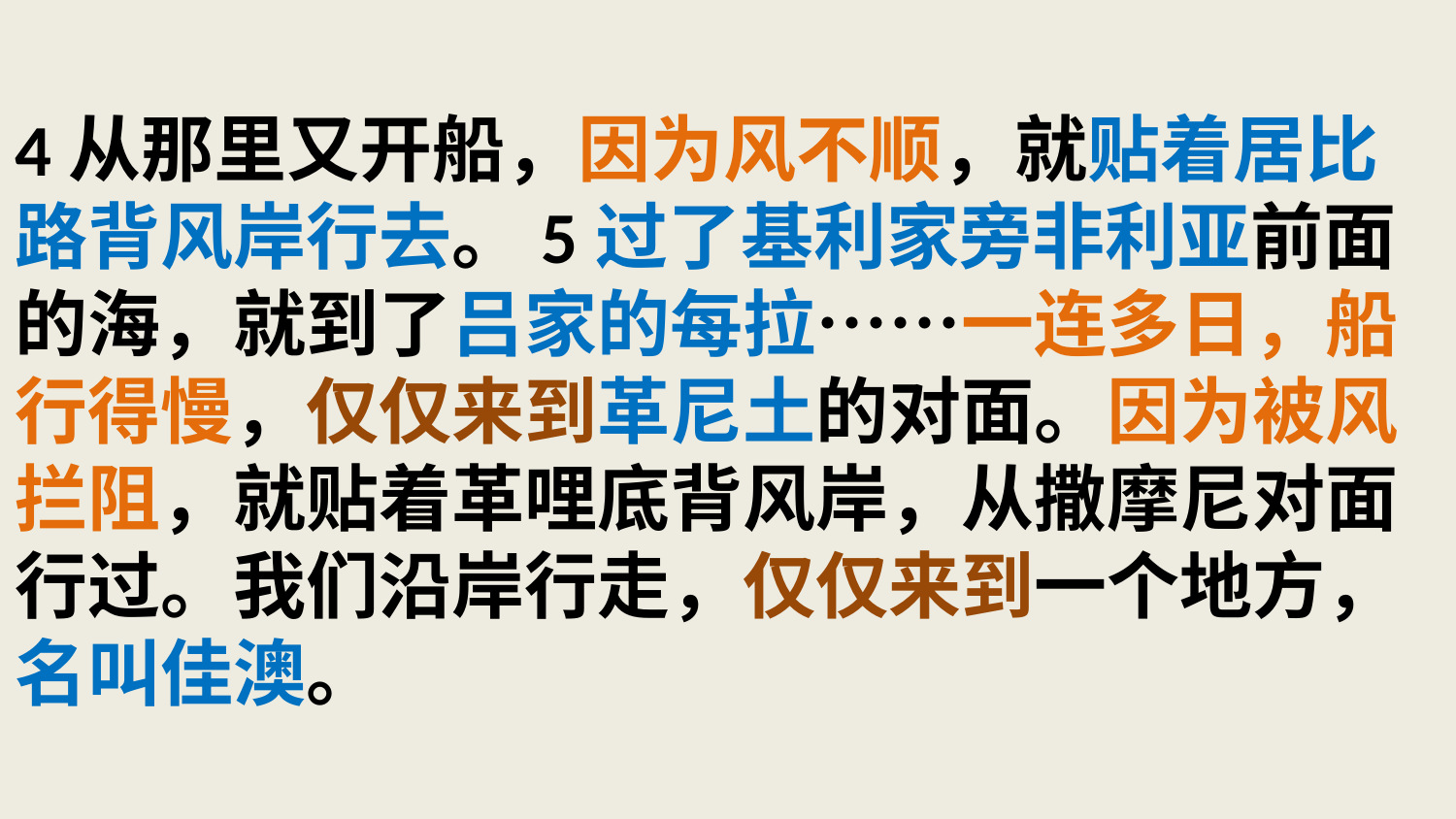

# 4从那里又开船，因为风不顺，就贴着居比路背风岸行去。5过了基利家旁非利亚前面的海，就到了吕家的每拉……一连多日，船行得慢，仅仅来到革尼土的对面。因为被风拦阻，就贴着革哩底背风岸，从撒摩尼对面行过。我们沿岸行走，仅仅来到一个地方，名叫佳澳。